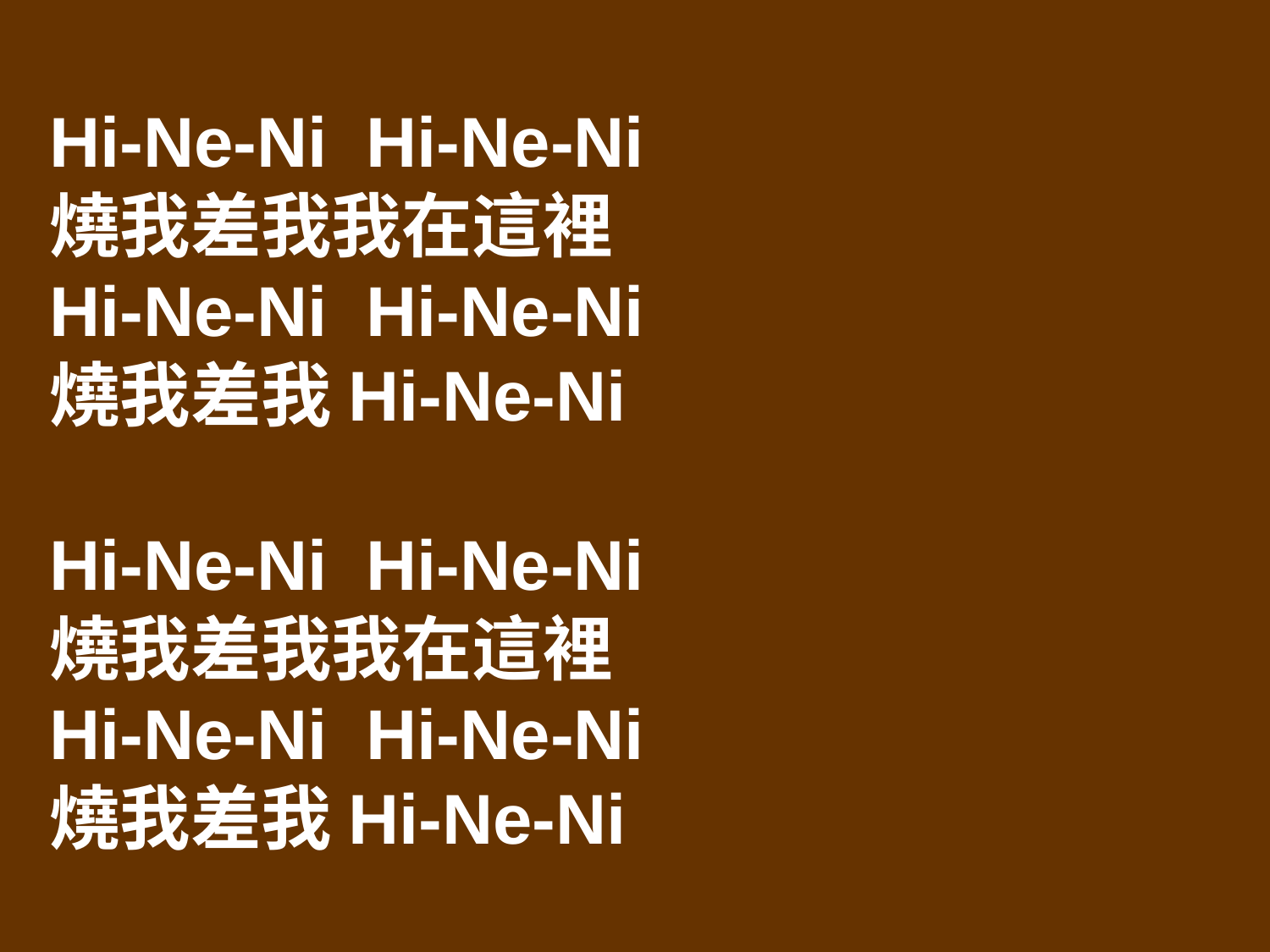

Hi-Ne-Ni  Hi-Ne-Ni
燒我差我我在這裡
Hi-Ne-Ni  Hi-Ne-Ni
燒我差我Hi-Ne-Ni

Hi-Ne-Ni  Hi-Ne-Ni
燒我差我我在這裡
Hi-Ne-Ni  Hi-Ne-Ni
燒我差我Hi-Ne-Ni